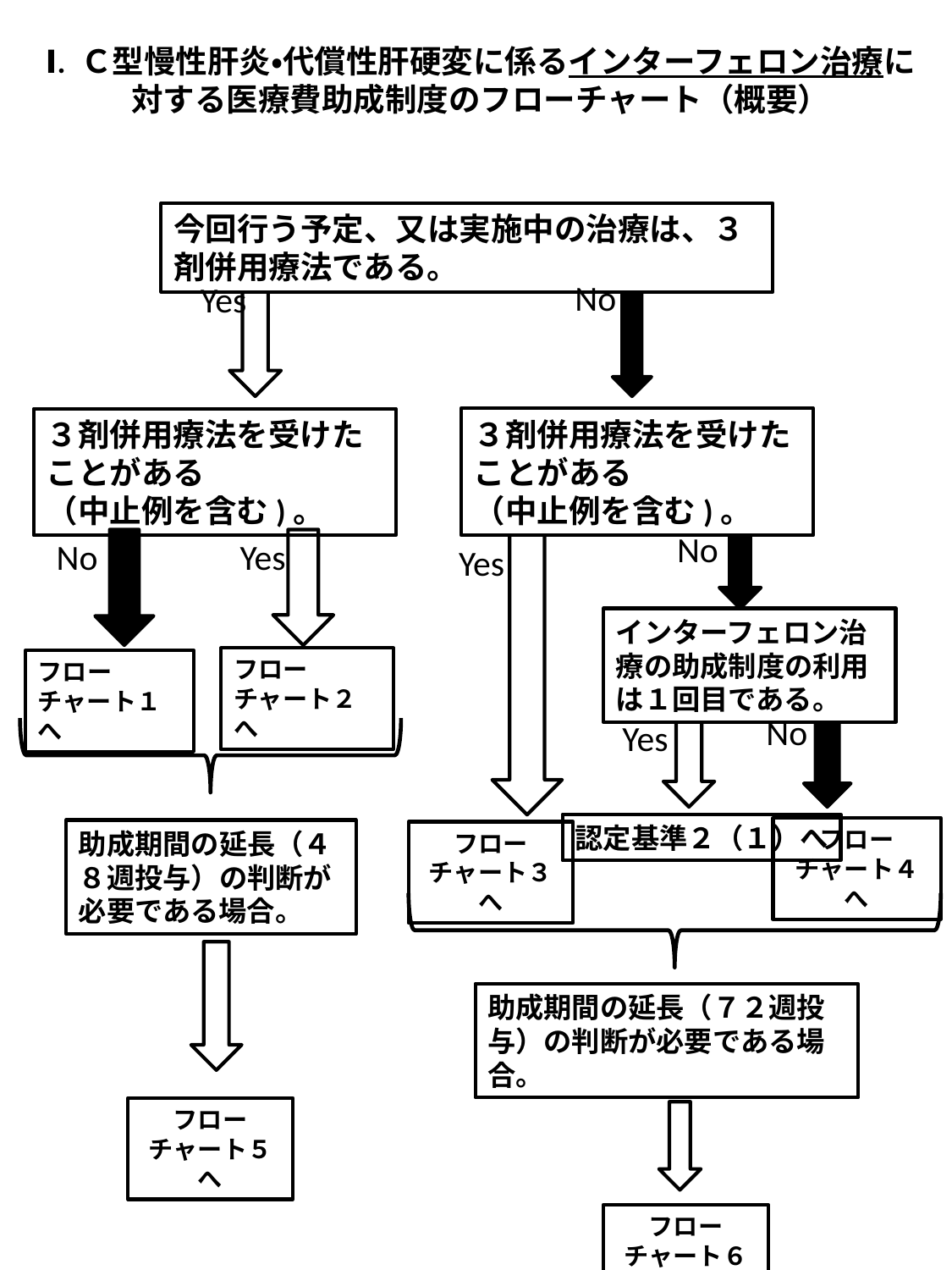

Ⅰ. Ｃ型慢性肝炎・代償性肝硬変に係るインターフェロン治療に対する医療費助成制度のフローチャート（概要）
今回行う予定、又は実施中の治療は、３剤併用療法である。
No

Yes

３剤併用療法を受けたことがある
（中止例を含む)。
３剤併用療法を受けたことがある
（中止例を含む)。
No
No
Yes

Yes

インターフェロン治療の助成制度の利用は１回目である。
フローチャート２へ
フローチャート１へ

No
Yes

認定基準２（１）へ
フローチャート４へ
助成期間の延長（４８週投与）の判断が必要である場合。
フローチャート３へ

助成期間の延長（７２週投与）の判断が必要である場合。
フローチャート５へ

フローチャート６へ